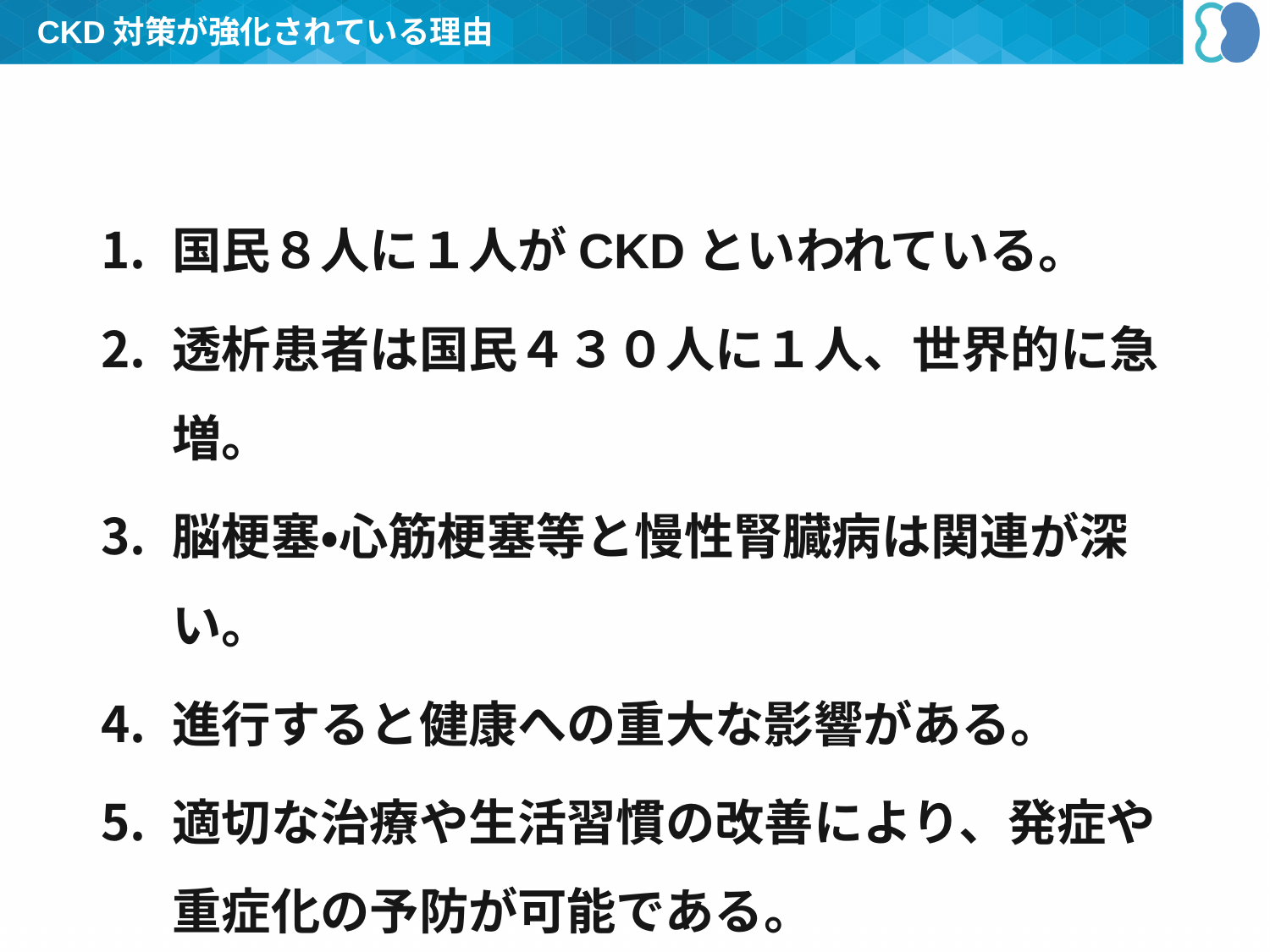

CKD対策が強化されている理由
国民８人に１人がCKDといわれている。
透析患者は国民４３０人に１人、世界的に急増。
脳梗塞・心筋梗塞等と慢性腎臓病は関連が深い。
進行すると健康への重大な影響がある。
適切な治療や生活習慣の改善により、発症や
重症化の予防が可能である。